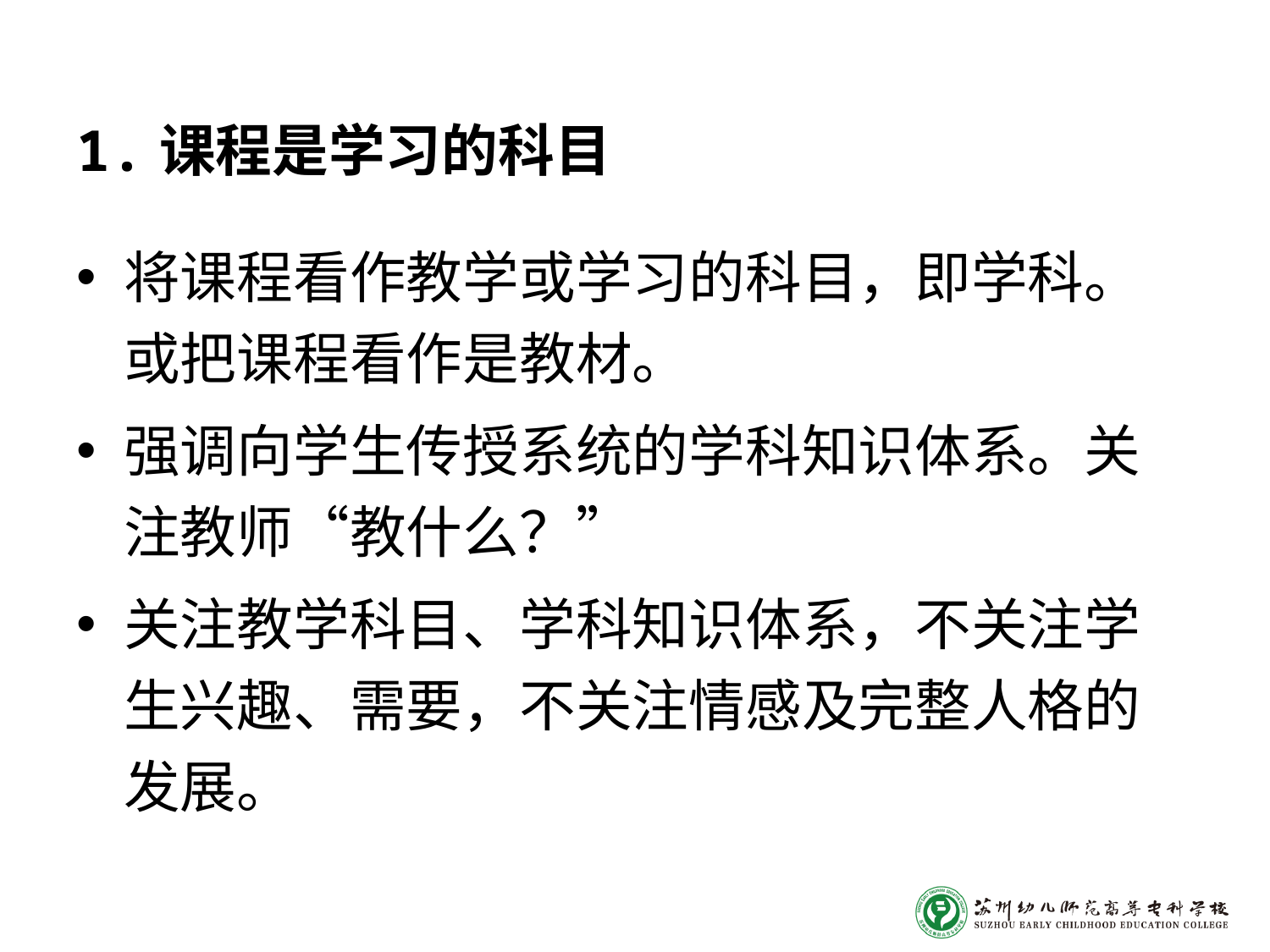

将课程看作教学或学习的科目，即学科。或把课程看作是教材。
强调向学生传授系统的学科知识体系。关注教师“教什么？”
关注教学科目、学科知识体系，不关注学生兴趣、需要，不关注情感及完整人格的发展。
1.课程是学习的科目